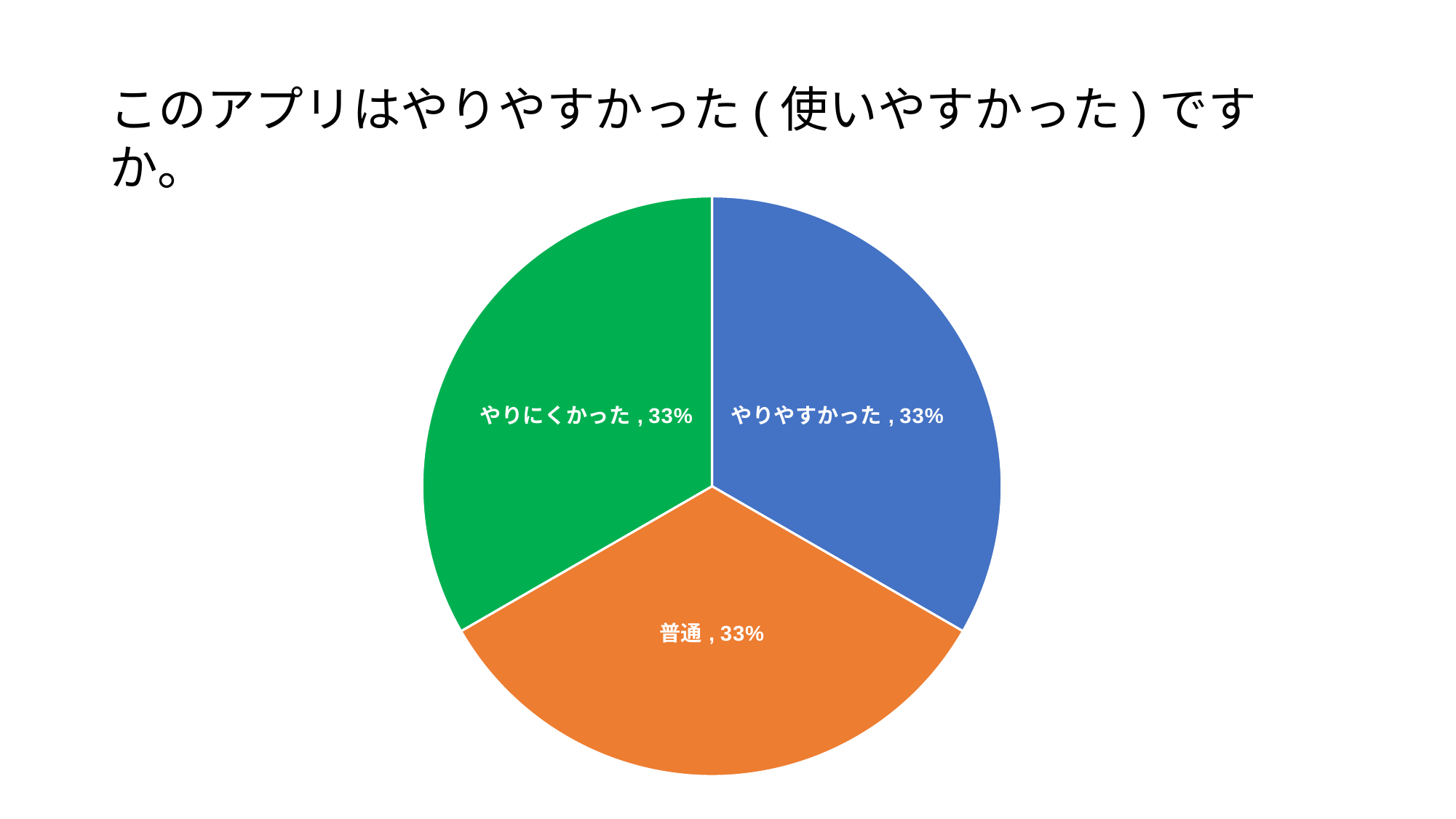

このアプリはやりやすかった(使いやすかった)ですか。

### Chart

| Category |  |
|---|---|
| やりやすかった | 0.33333333333333337 |
| 普通 | 0.33333333333333337 |
| やりにくかった | 0.33333333333333337 |